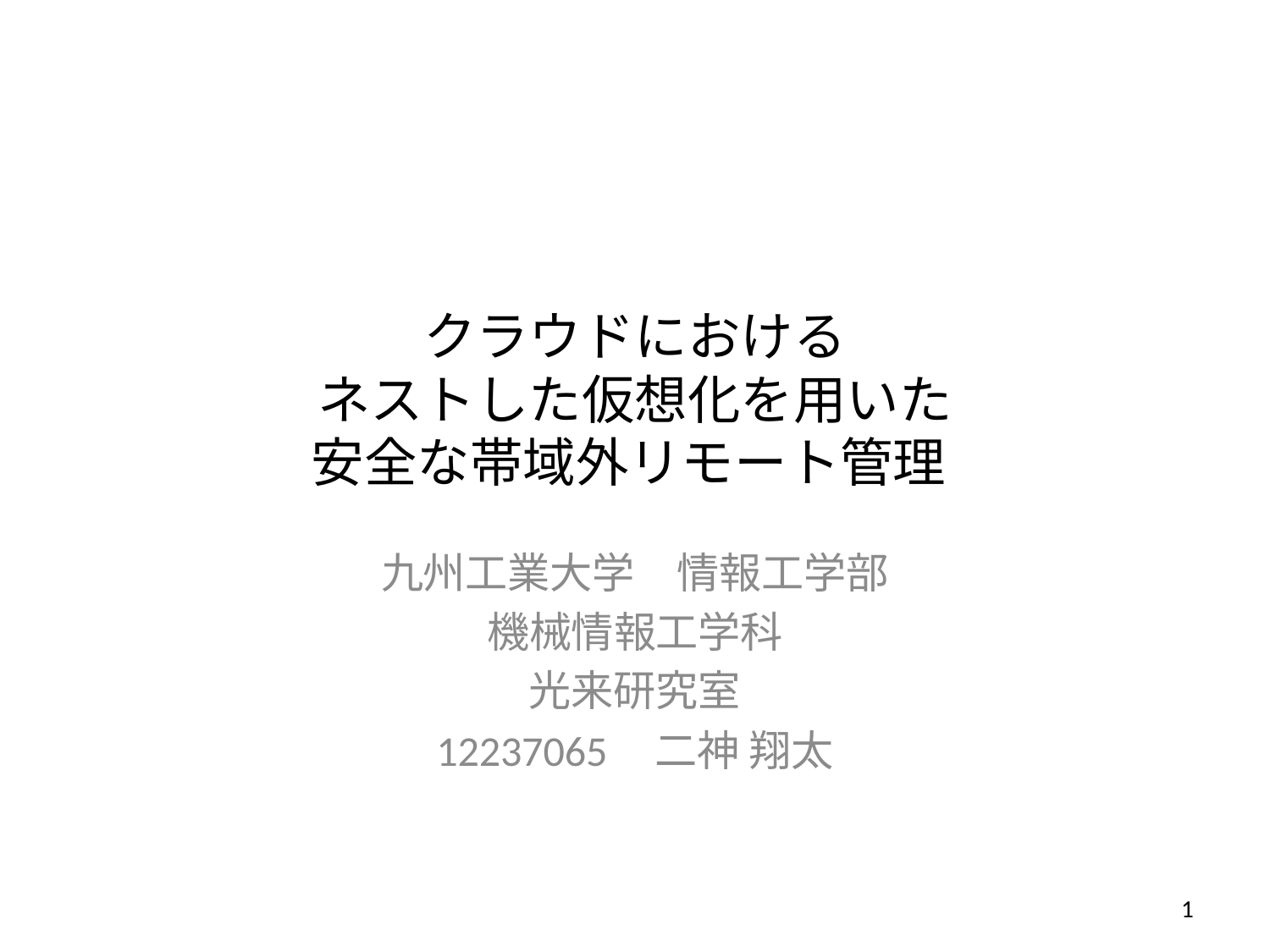

# クラウドにおける ネストした仮想化を用いた 安全な帯域外リモート管理
九州工業大学　情報工学部
機械情報工学科
光来研究室
12237065	二神 翔太
1